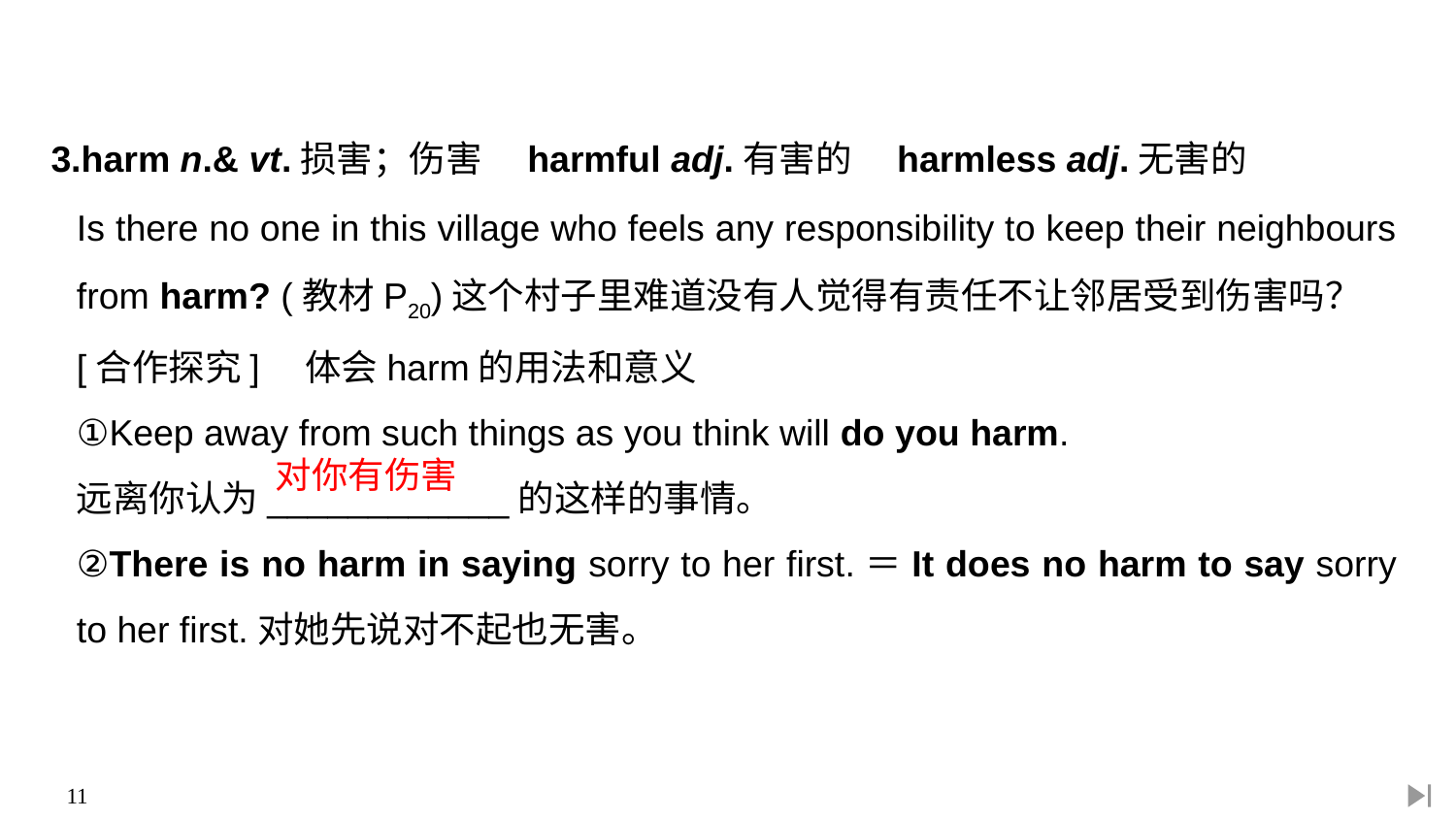

3.harm n.& vt.损害；伤害　harmful adj.有害的　harmless adj.无害的
Is there no one in this village who feels any responsibility to keep their neighbours from harm? (教材P20)这个村子里难道没有人觉得有责任不让邻居受到伤害吗？
[合作探究]　体会harm的用法和意义
①Keep away from such things as you think will do you harm.
远离你认为____________的这样的事情。
②There is no harm in saying sorry to her first.＝It does no harm to say sorry to her first.对她先说对不起也无害。
对你有伤害